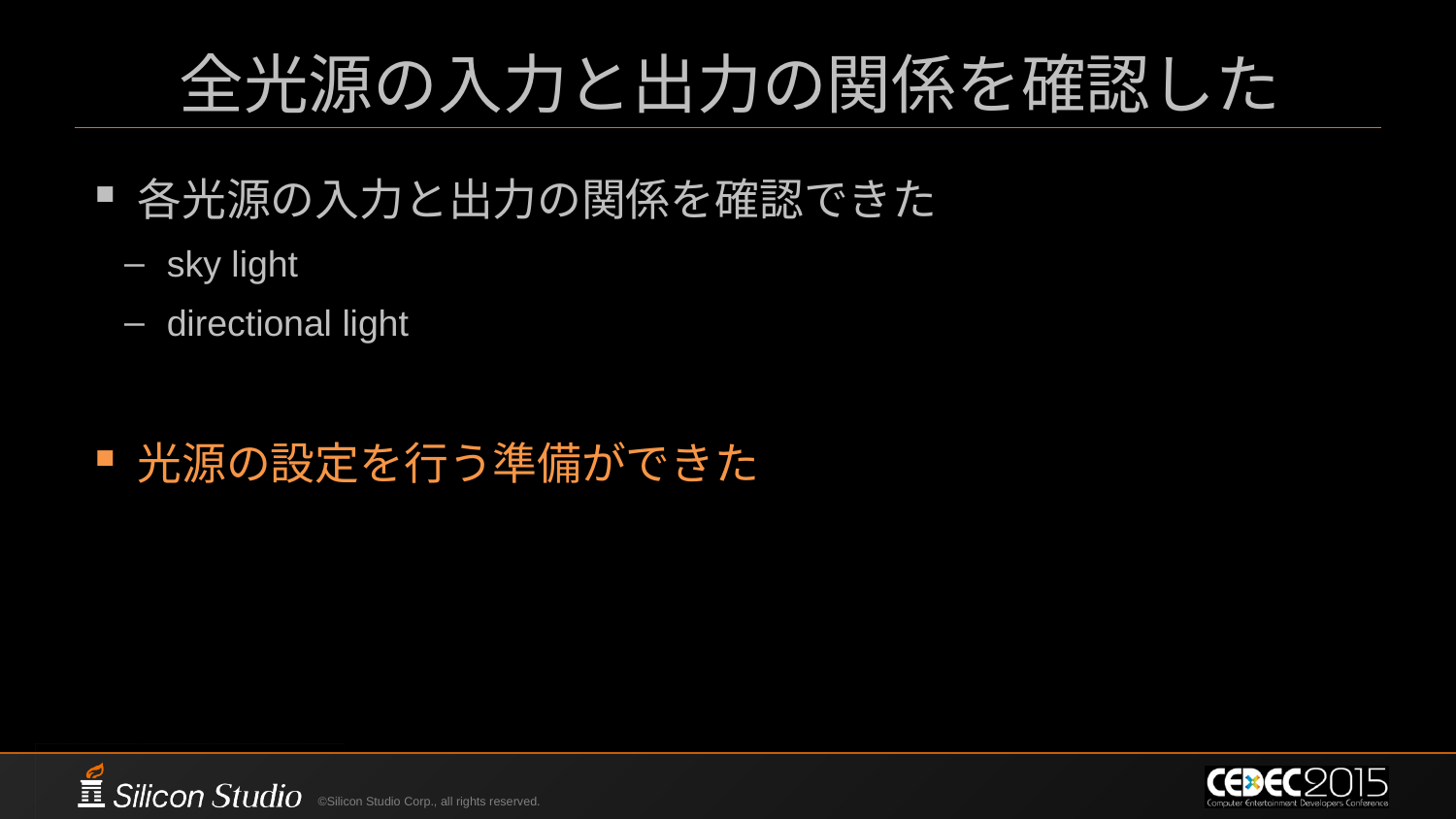

# 全光源の入力と出力の関係を確認した
各光源の入力と出力の関係を確認できた
sky light
directional light

光源の設定を行う準備ができた